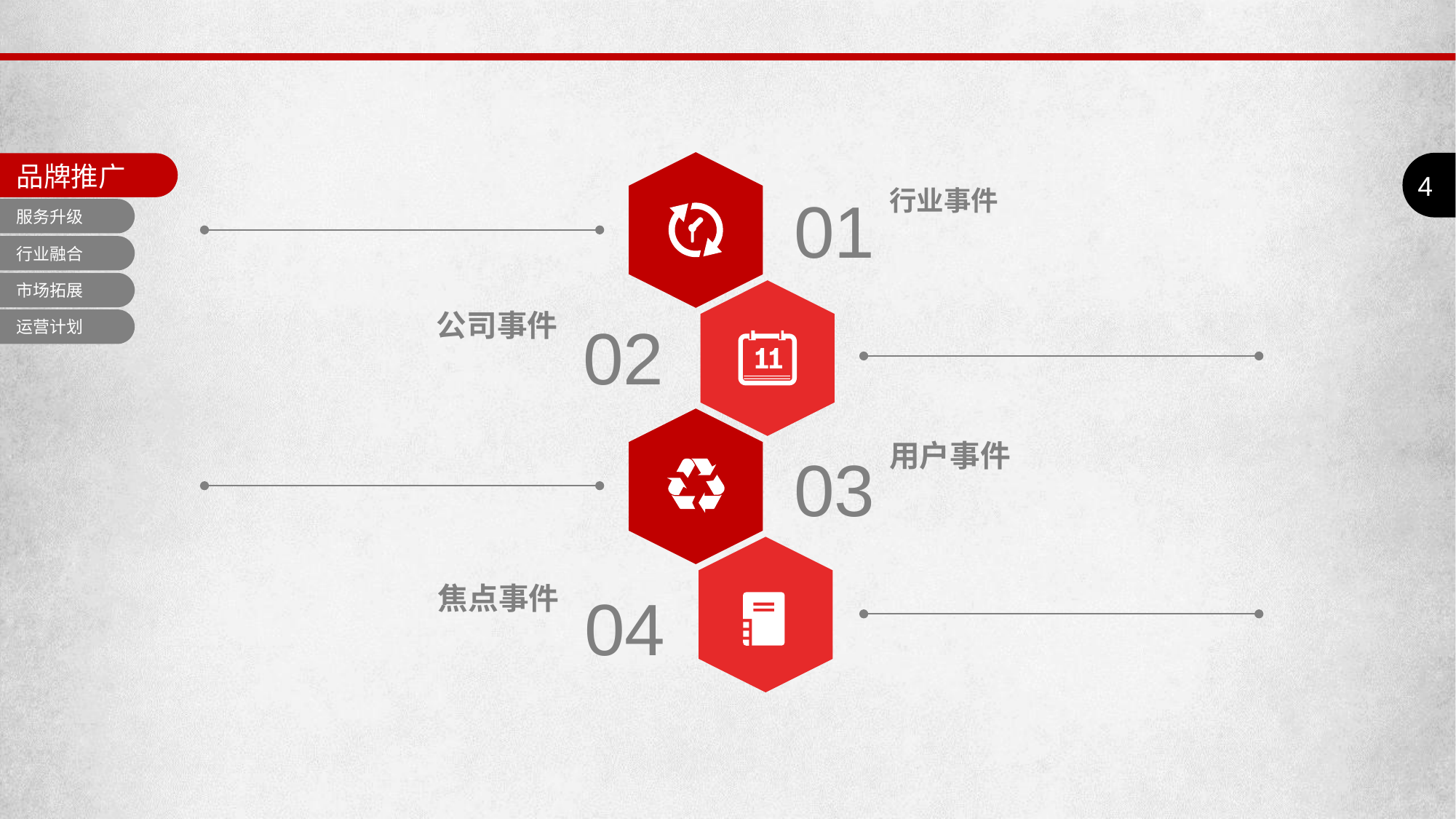

4
品牌推广
行业事件

01

服务升级

行业融合

市场拓展

公司事件

02

运营计划

用户事件

03

焦点事件

04